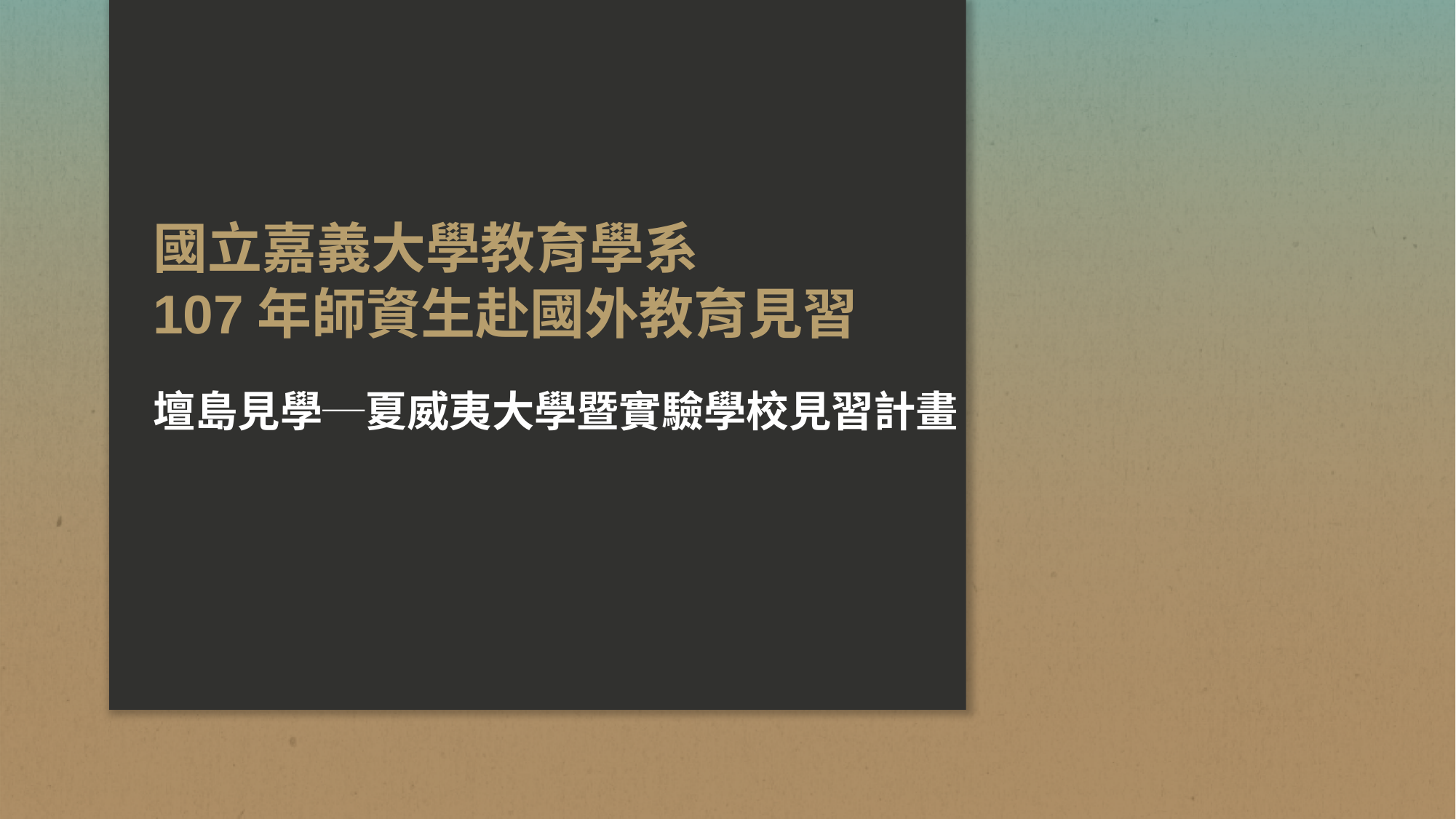

# 國立嘉義大學教育學系 107年師資生赴國外教育見習
壇島見學─夏威夷大學暨實驗學校見習計畫